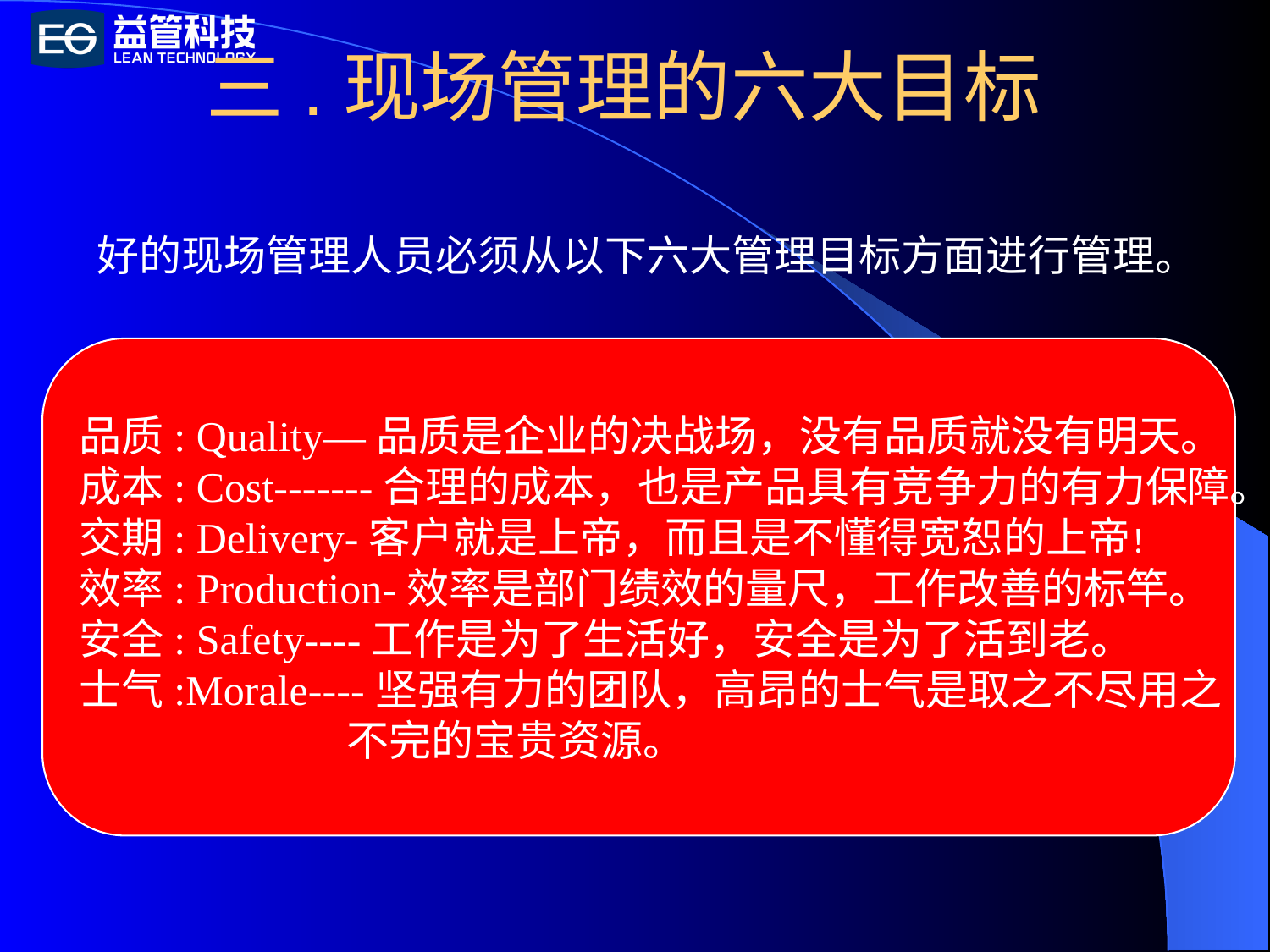

# 三.现场管理的六大目标
好的现场管理人员必须从以下六大管理目标方面进行管理。
品质: Quality—品质是企业的决战场，没有品质就没有明天。
成本: Cost-------合理的成本，也是产品具有竞争力的有力保障。
交期: Delivery-客户就是上帝，而且是不懂得宽恕的上帝！
效率: Production-效率是部门绩效的量尺，工作改善的标竿。
安全: Safety----工作是为了生活好，安全是为了活到老。
士气:Morale----坚强有力的团队，高昂的士气是取之不尽用之
                           不完的宝贵资源。